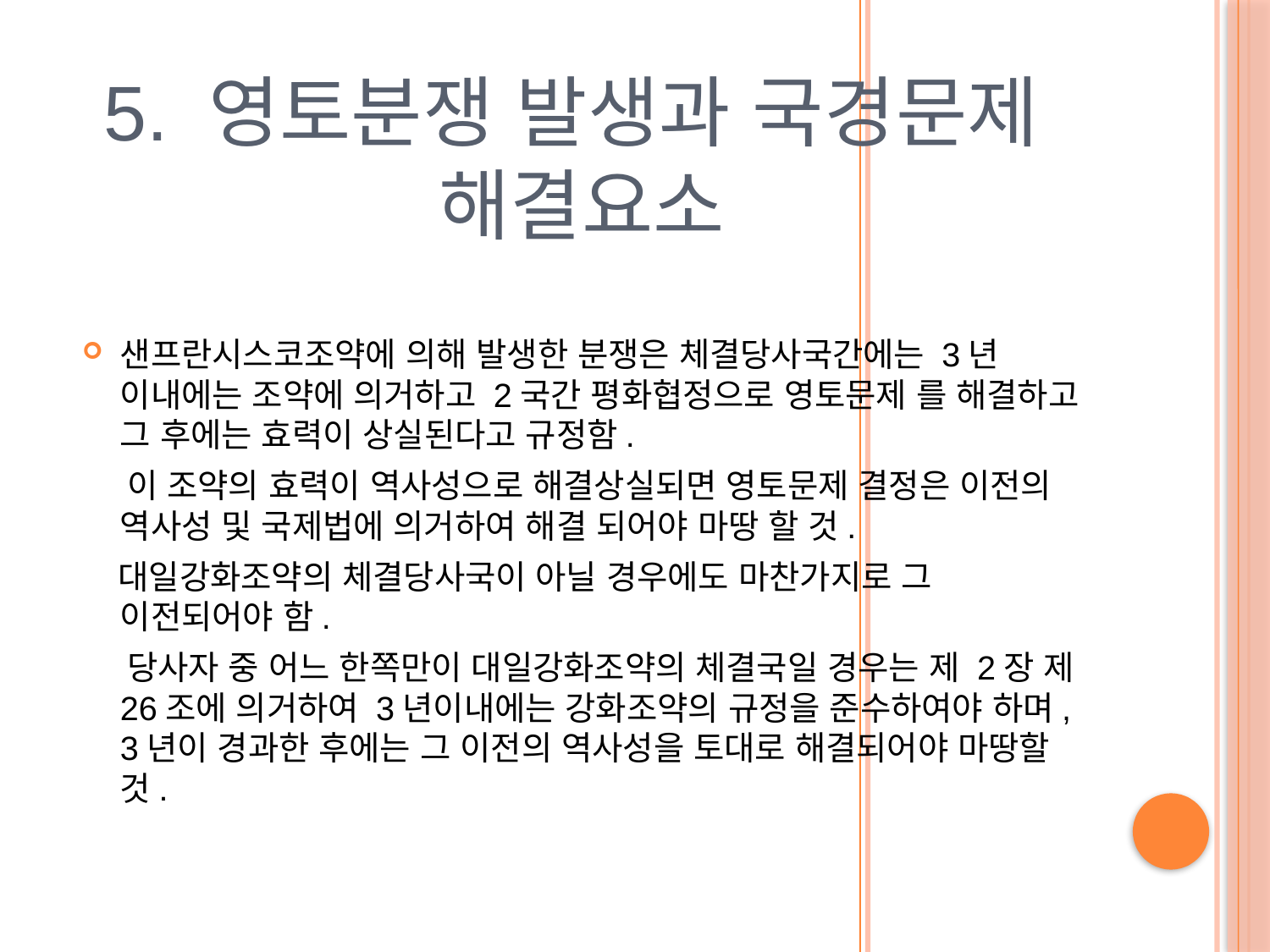

# 5. 영토분쟁 발생과 국경문제 해결요소
샌프란시스코조약에 의해 발생한 분쟁은 체결당사국간에는 3년 이내에는 조약에 의거하고 2국간 평화협정으로 영토문제 를 해결하고 그 후에는 효력이 상실된다고 규정함.
    이 조약의 효력이 역사성으로 해결상실되면 영토문제 결정은 이전의 역사성 및 국제법에 의거하여 해결 되어야 마땅 할 것.
   대일강화조약의 체결당사국이 아닐 경우에도 마찬가지로 그 이전되어야 함.
    당사자 중 어느 한쪽만이 대일강화조약의 체결국일 경우는 제 2장 제 26조에 의거하여 3년이내에는 강화조약의 규정을 준수하여야 하며, 3년이 경과한 후에는 그 이전의 역사성을 토대로 해결되어야 마땅할 것.